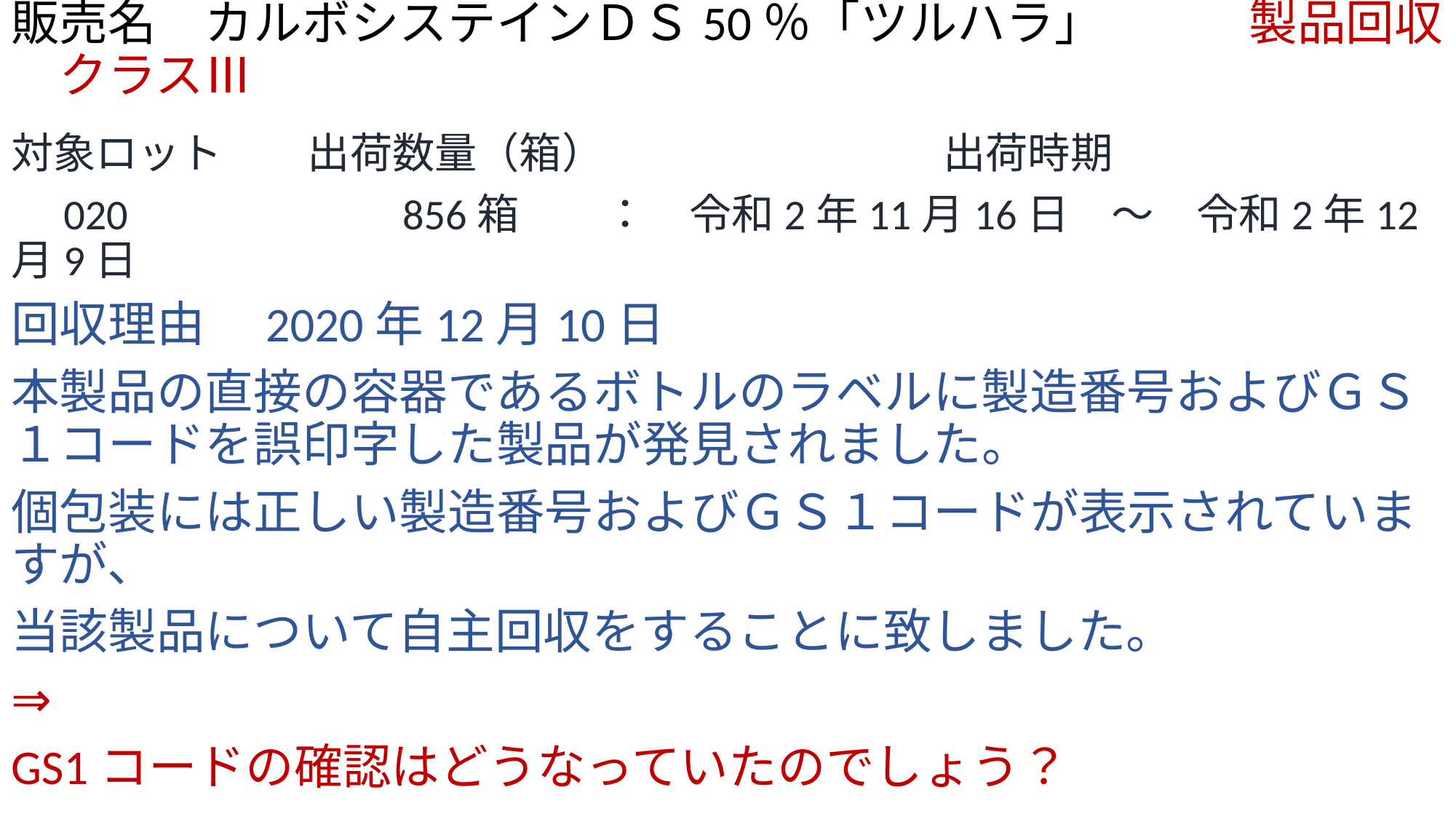

# 販売名　カルボシステインＤＳ50％「ツルハラ」　　　製品回収　クラスⅢ
対象ロット　　出荷数量（箱）　　　　　　　　出荷時期
　020　　　　　　856箱　　：　令和2年11月16日　～　令和2年12月9日
回収理由　2020年12月10日
本製品の直接の容器であるボトルのラベルに製造番号およびＧＳ１コードを誤印字した製品が発見されました。
個包装には正しい製造番号およびＧＳ１コードが表示されていますが、
当該製品について自主回収をすることに致しました。
⇒
GS1コードの確認はどうなっていたのでしょう？